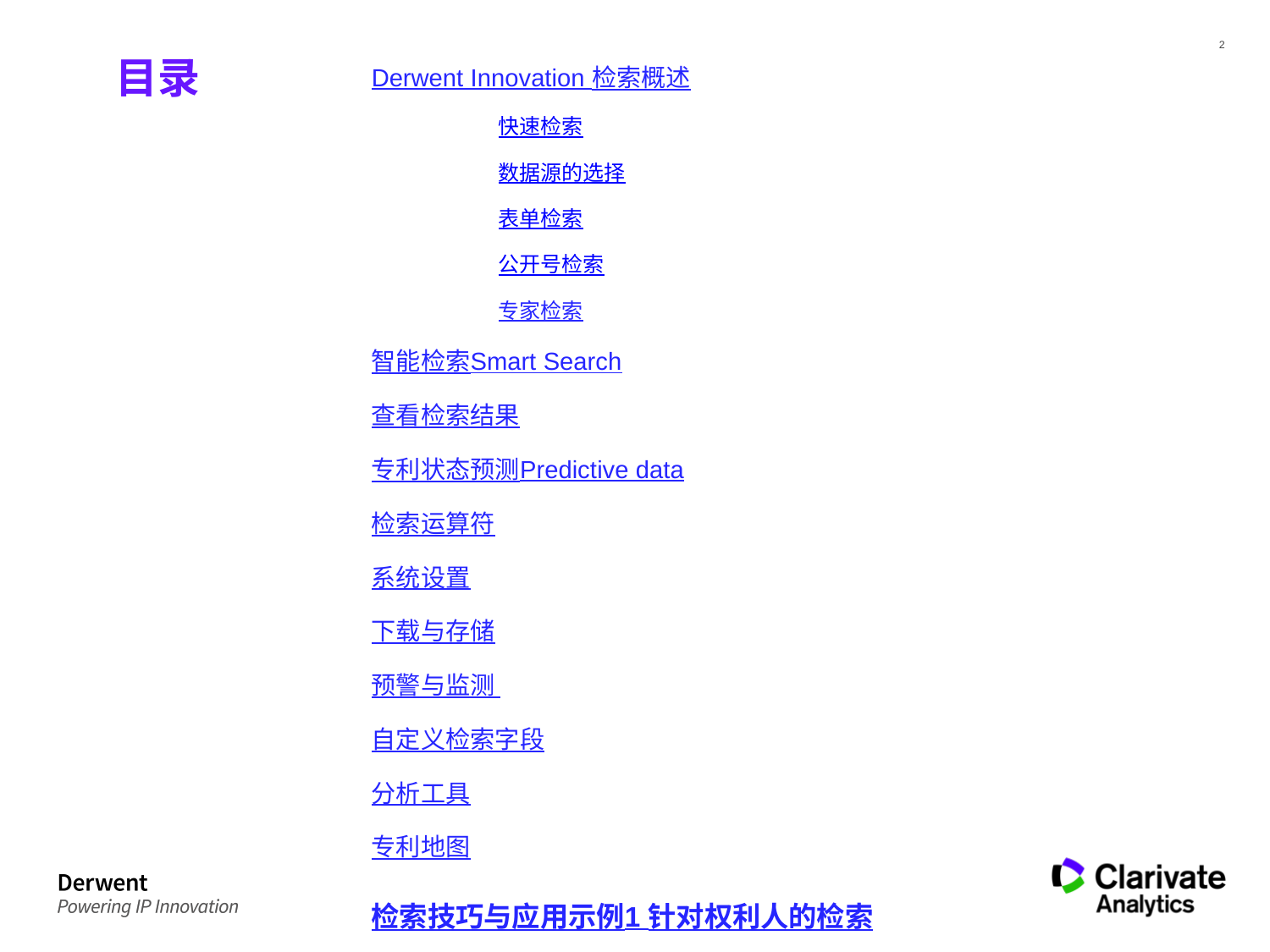

Derwent Innovation 检索概述
快速检索
数据源的选择
表单检索
公开号检索
专家检索
智能检索Smart Search
查看检索结果
专利状态预测Predictive data
检索运算符
系统设置
下载与存储
预警与监测
自定义检索字段
分析工具
专利地图
检索技巧与应用示例1 针对权利人的检索
检索技巧与应用示例2 一次检索多国专利
检索技巧与应用示例3 有关专利引用的检索
# 目录